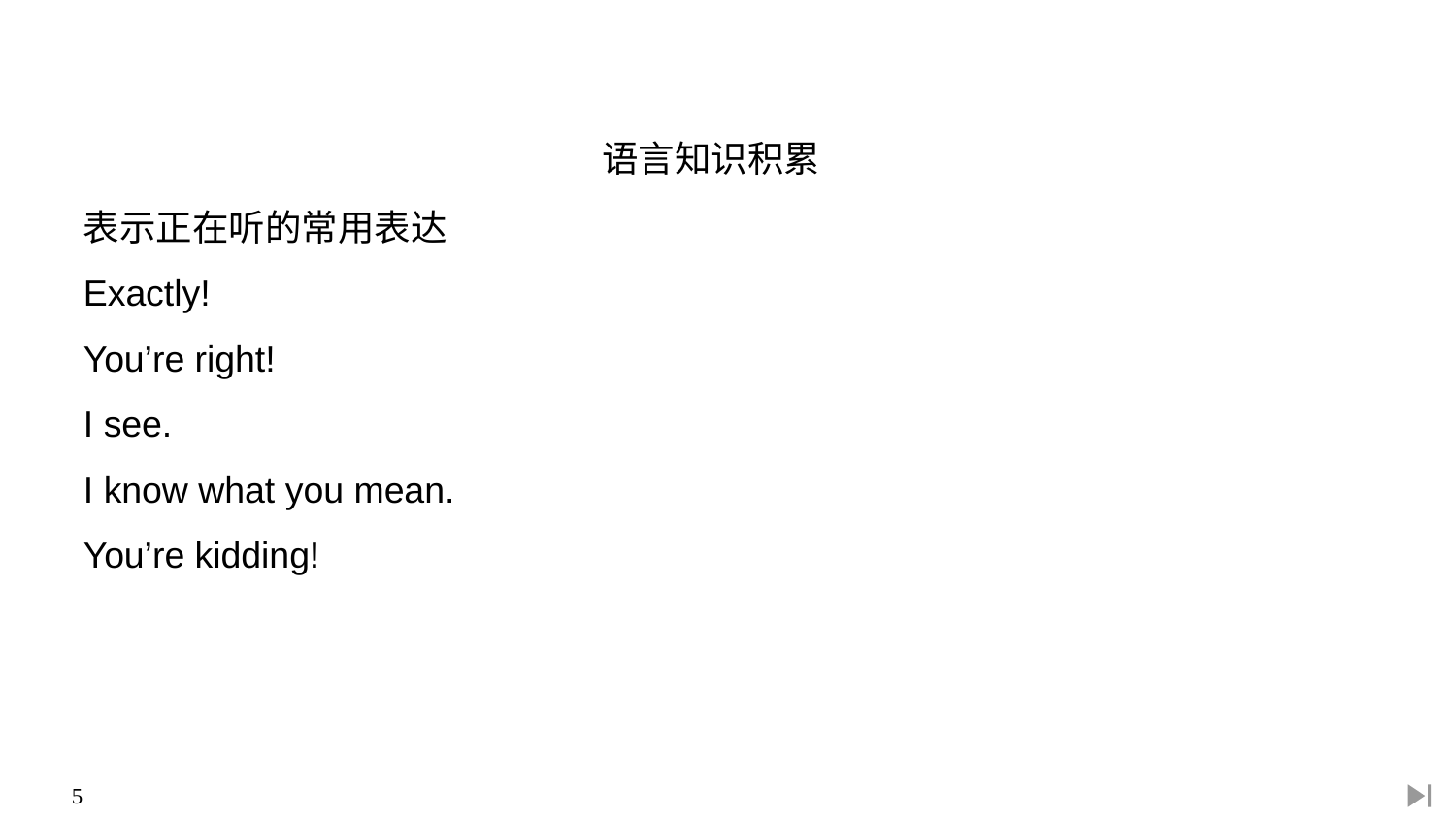

语言知识积累
表示正在听的常用表达
Exactly!
You’re right!
I see.
I know what you mean.
You’re kidding!